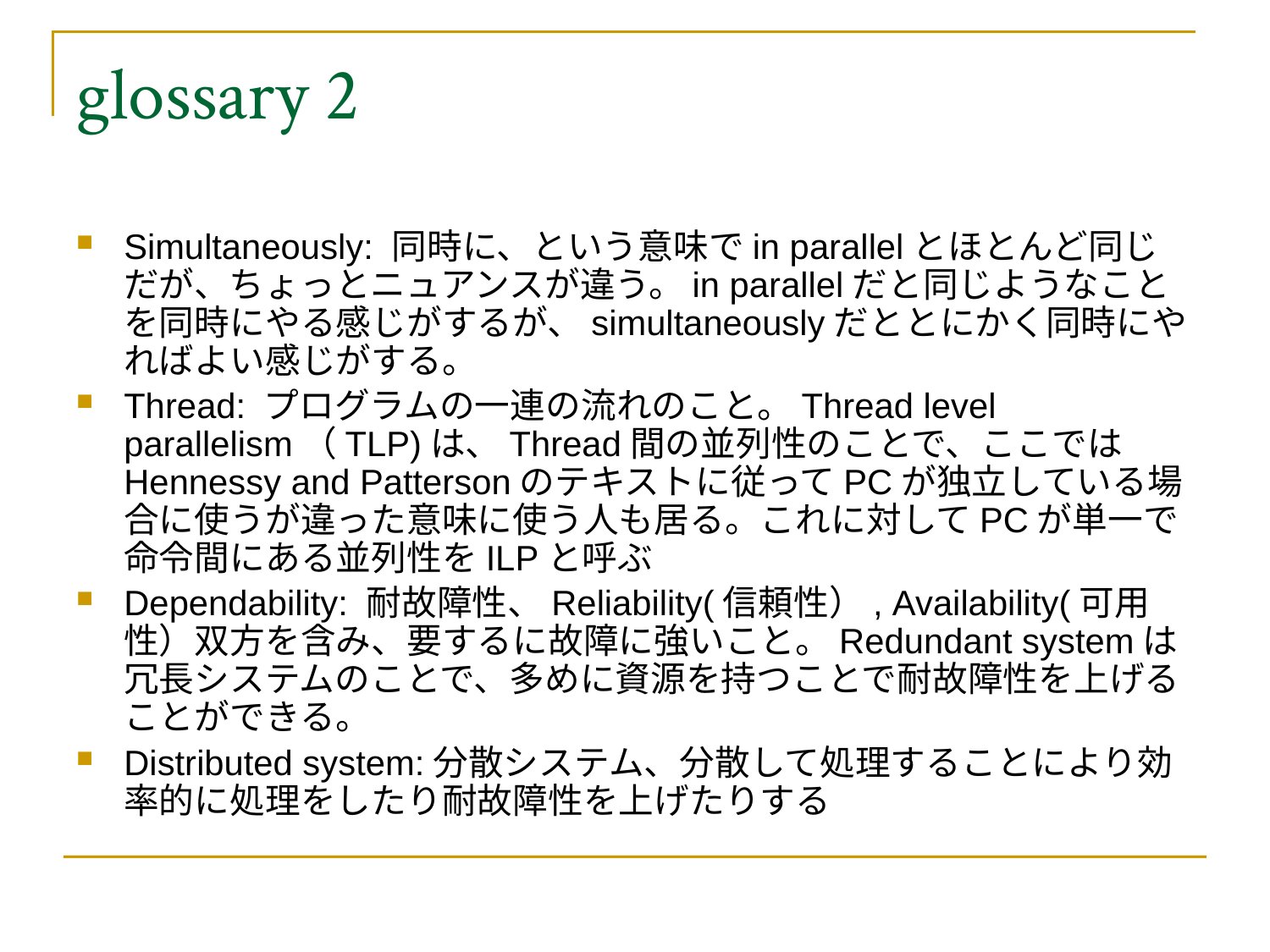

# glossary 2
Simultaneously: 同時に、という意味でin parallelとほとんど同じだが、ちょっとニュアンスが違う。in parallelだと同じようなことを同時にやる感じがするが、simultaneouslyだととにかく同時にやればよい感じがする。
Thread: プログラムの一連の流れのこと。Thread level parallelism（TLP)は、Thread間の並列性のことで、ここではHennessy and Pattersonのテキストに従ってPCが独立している場合に使うが違った意味に使う人も居る。これに対してPCが単一で命令間にある並列性をILPと呼ぶ
Dependability: 耐故障性、Reliability(信頼性）, Availability(可用性）双方を含み、要するに故障に強いこと。Redundant systemは冗長システムのことで、多めに資源を持つことで耐故障性を上げることができる。
Distributed system:分散システム、分散して処理することにより効率的に処理をしたり耐故障性を上げたりする